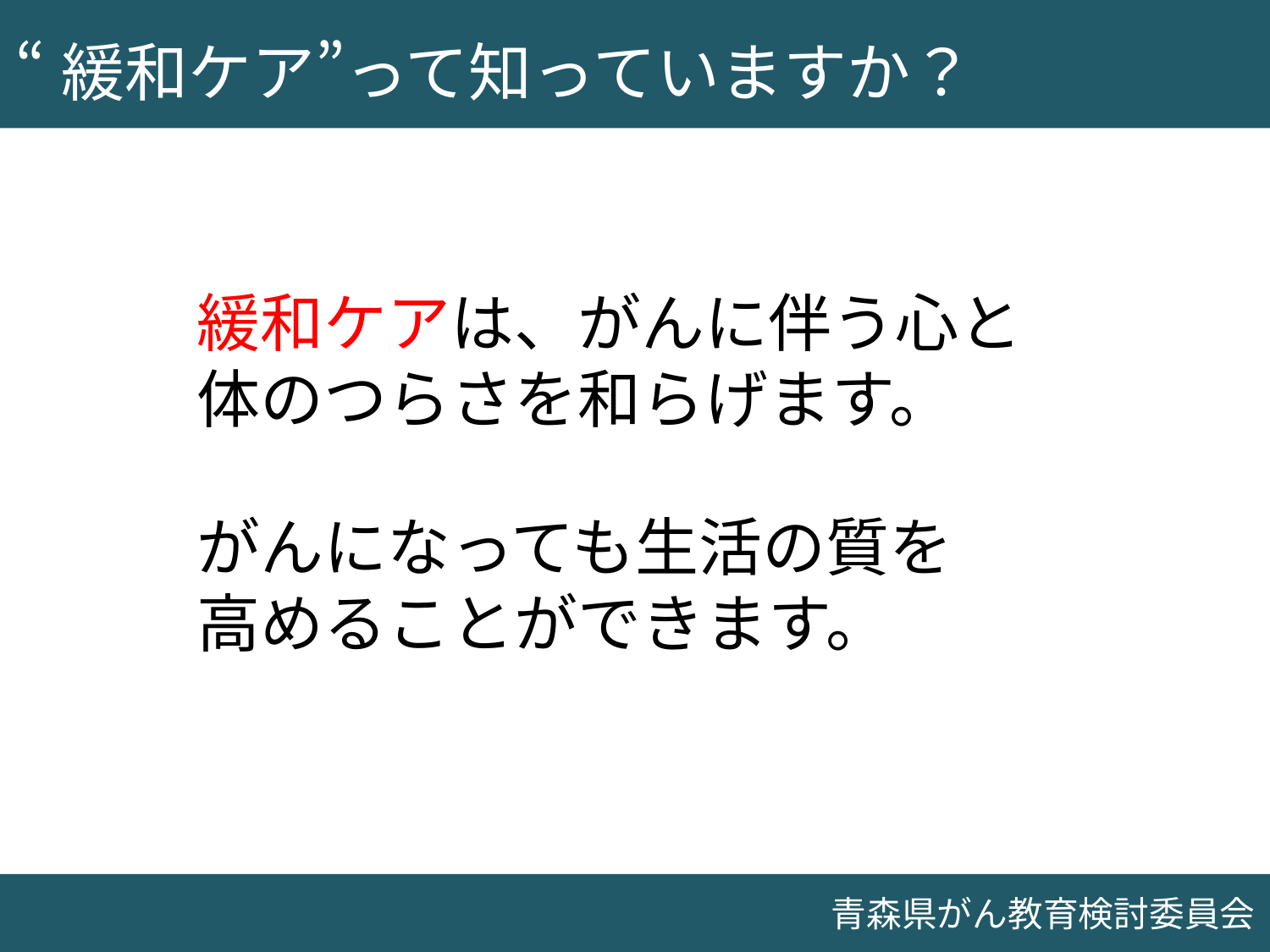

“緩和ケア”って知っていますか？
緩和ケアは、がんに伴う心と体のつらさを和らげます。
がんになっても生活の質を高めることができます。

青森県がん教育検討委員会